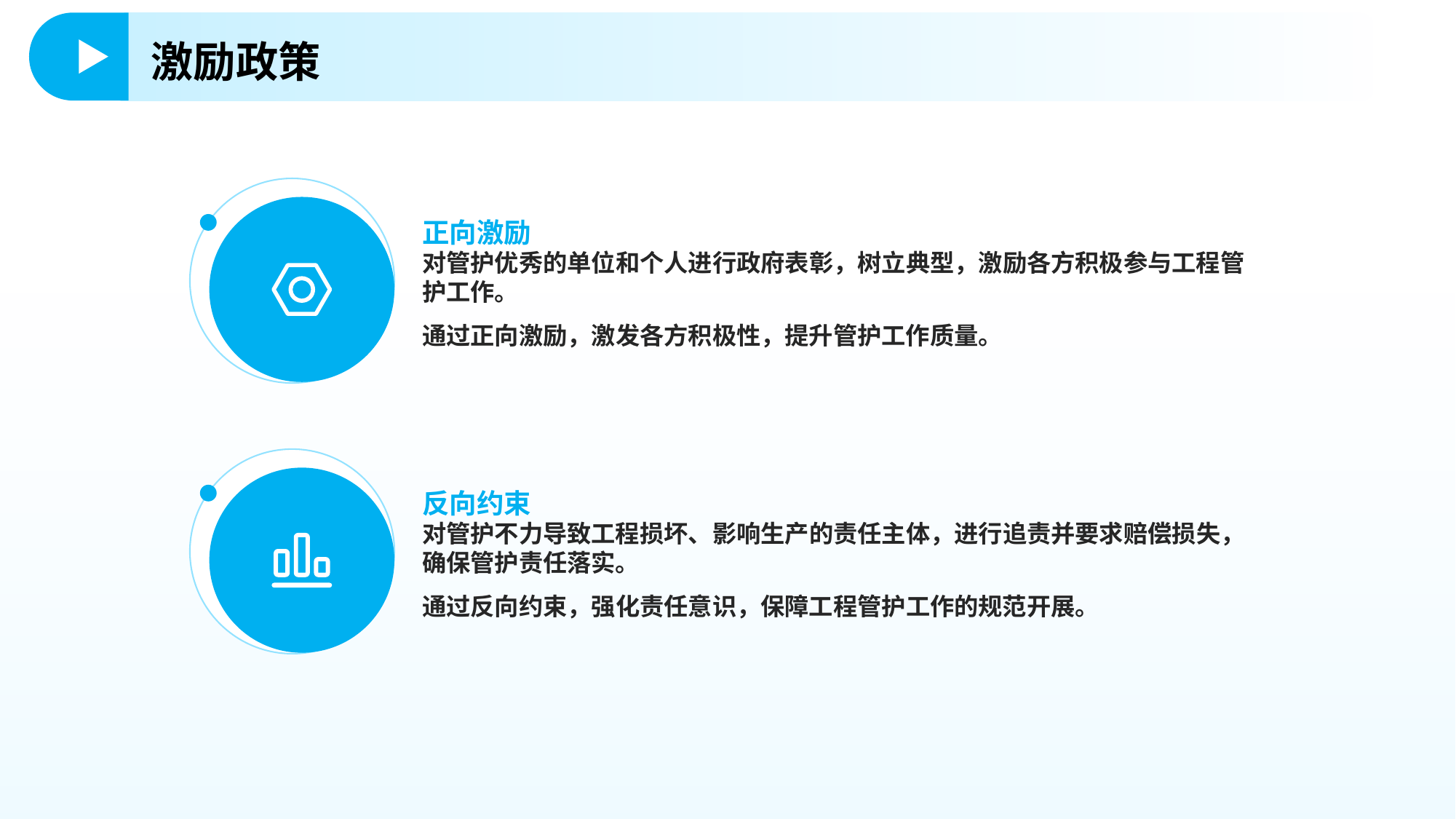

激励政策

正向激励

对管护优秀的单位和个人进行政府表彰，树立典型，激励各方积极参与工程管护工作。
通过正向激励，激发各方积极性，提升管护工作质量。

反向约束

对管护不力导致工程损坏、影响生产的责任主体，进行追责并要求赔偿损失，确保管护责任落实。
通过反向约束，强化责任意识，保障工程管护工作的规范开展。